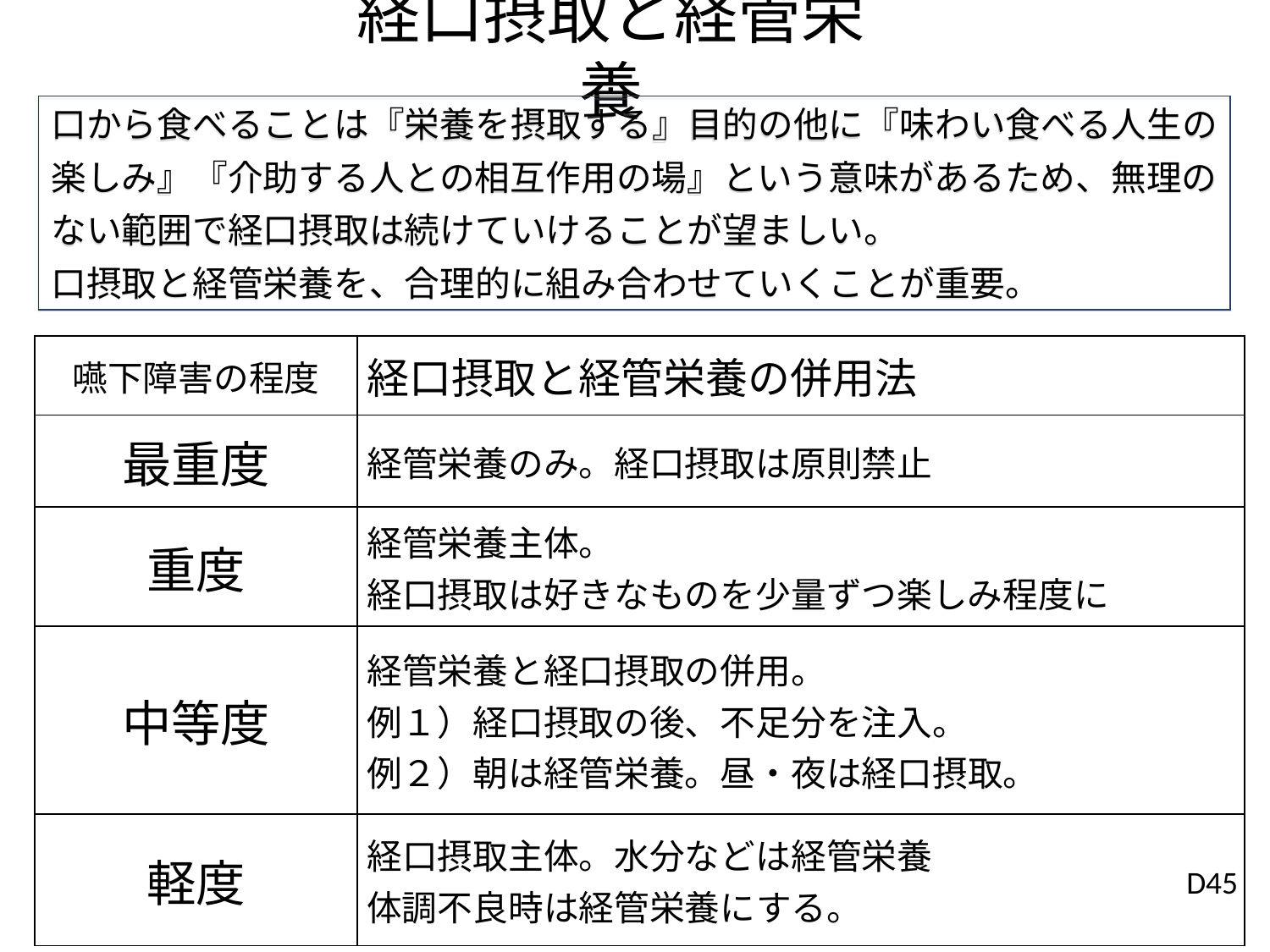

経口摂取と経管栄養
口から食べることは『栄養を摂取する』目的の他に『味わい食べる人生の
楽しみ』『介助する人との相互作用の場』という意味があるため、無理の
ない範囲で経口摂取は続けていけることが望ましい。
口摂取と経管栄養を、合理的に組み合わせていくことが重要。
| 嚥下障害の程度 | 経口摂取と経管栄養の併用法 |
| --- | --- |
| 最重度 | 経管栄養のみ。経口摂取は原則禁止 |
| 重度 | 経管栄養主体。 経口摂取は好きなものを少量ずつ楽しみ程度に |
| 中等度 | 経管栄養と経口摂取の併用。 例１）経口摂取の後、不足分を注入。 例２）朝は経管栄養。昼・夜は経口摂取。 |
| 軽度 | 経口摂取主体。水分などは経管栄養 体調不良時は経管栄養にする。 |
D45